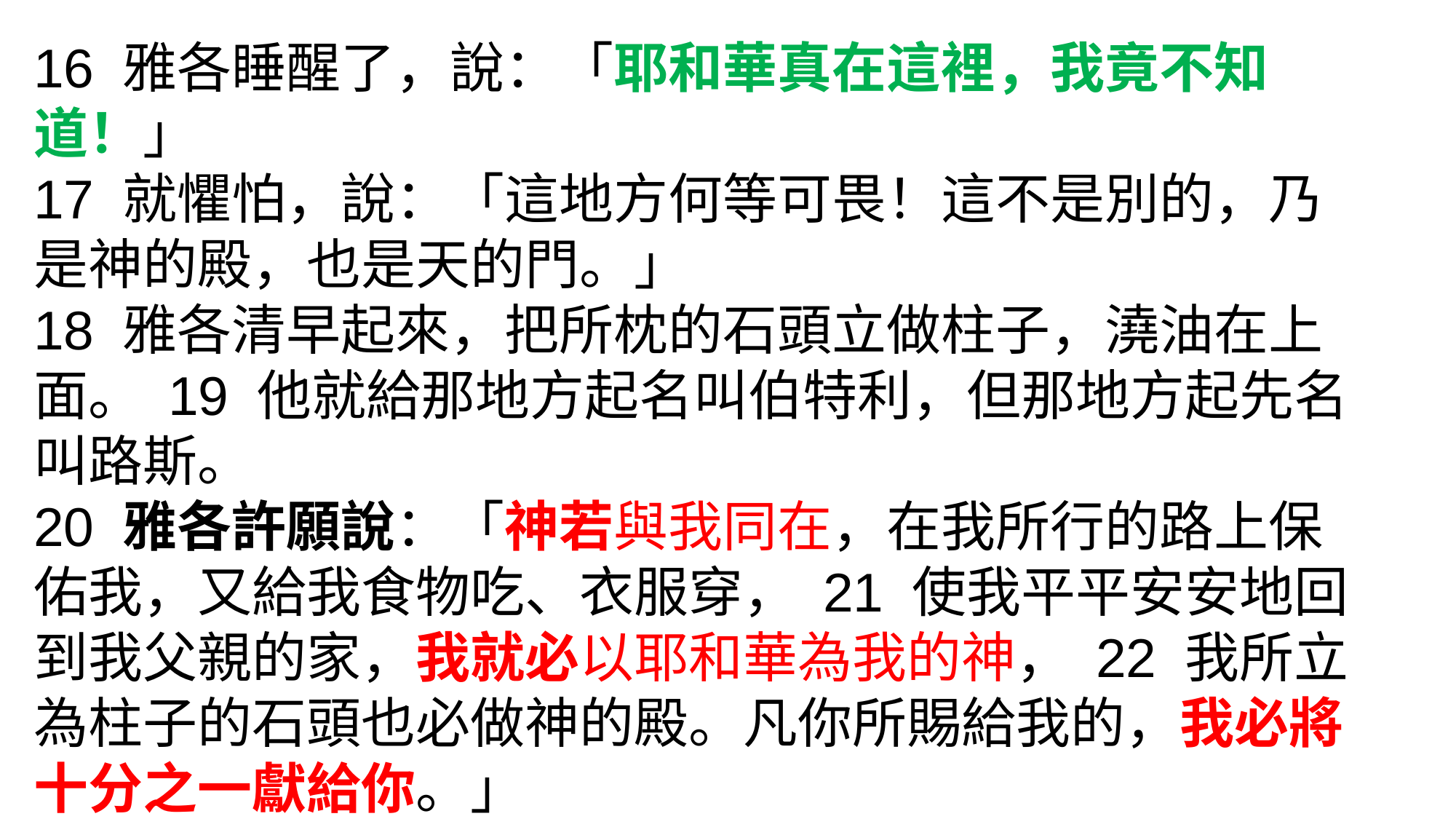

16 雅各睡醒了，說：「耶和華真在這裡，我竟不知道！」
17 就懼怕，說：「這地方何等可畏！這不是別的，乃是神的殿，也是天的門。」
18 雅各清早起來，把所枕的石頭立做柱子，澆油在上面。 19 他就給那地方起名叫伯特利，但那地方起先名叫路斯。
20 雅各許願說：「神若與我同在，在我所行的路上保佑我，又給我食物吃、衣服穿， 21 使我平平安安地回到我父親的家，我就必以耶和華為我的神， 22 我所立為柱子的石頭也必做神的殿。凡你所賜給我的，我必將十分之一獻給你。」